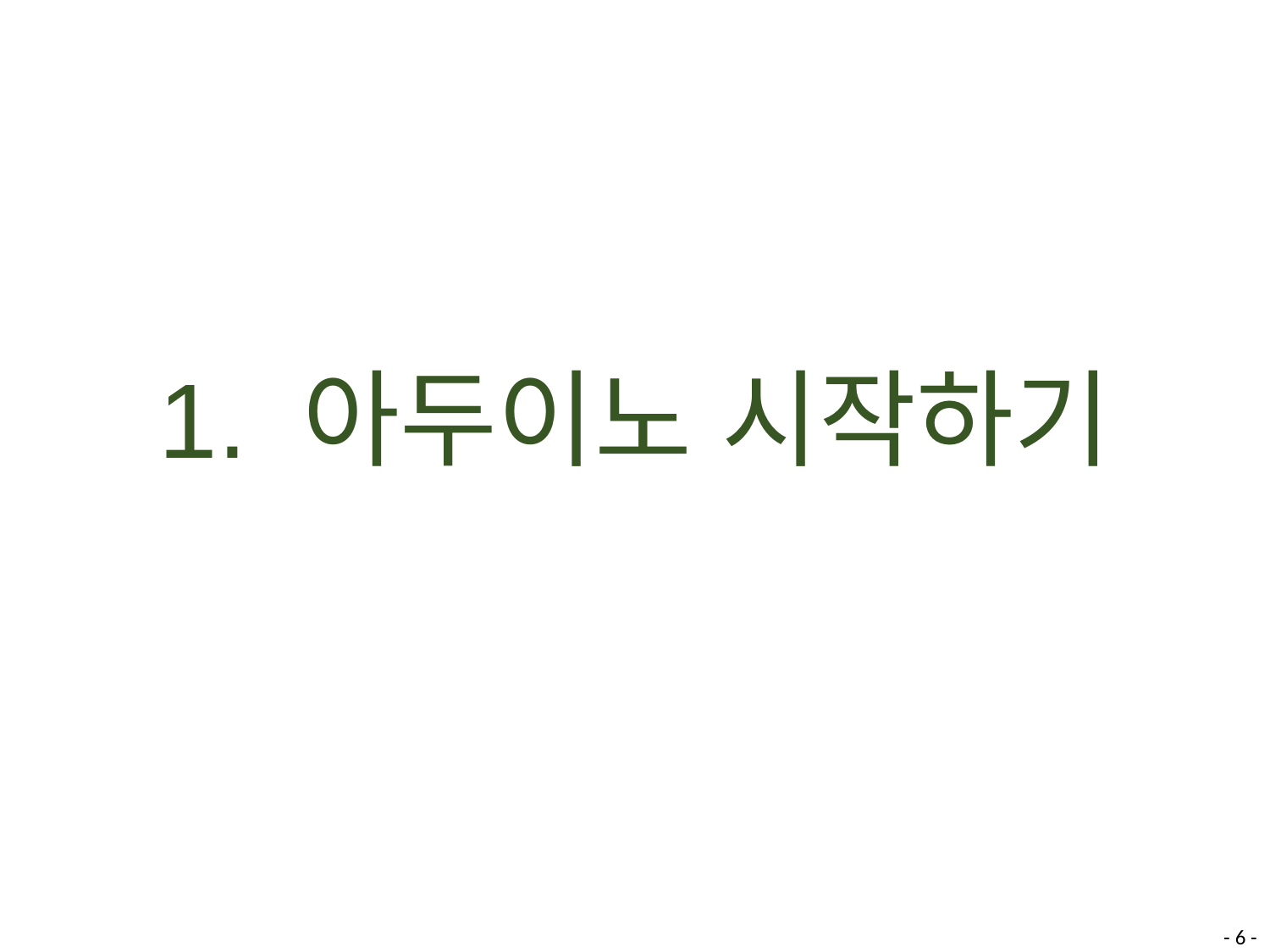

# 1. 아두이노 시작하기

- 6 -